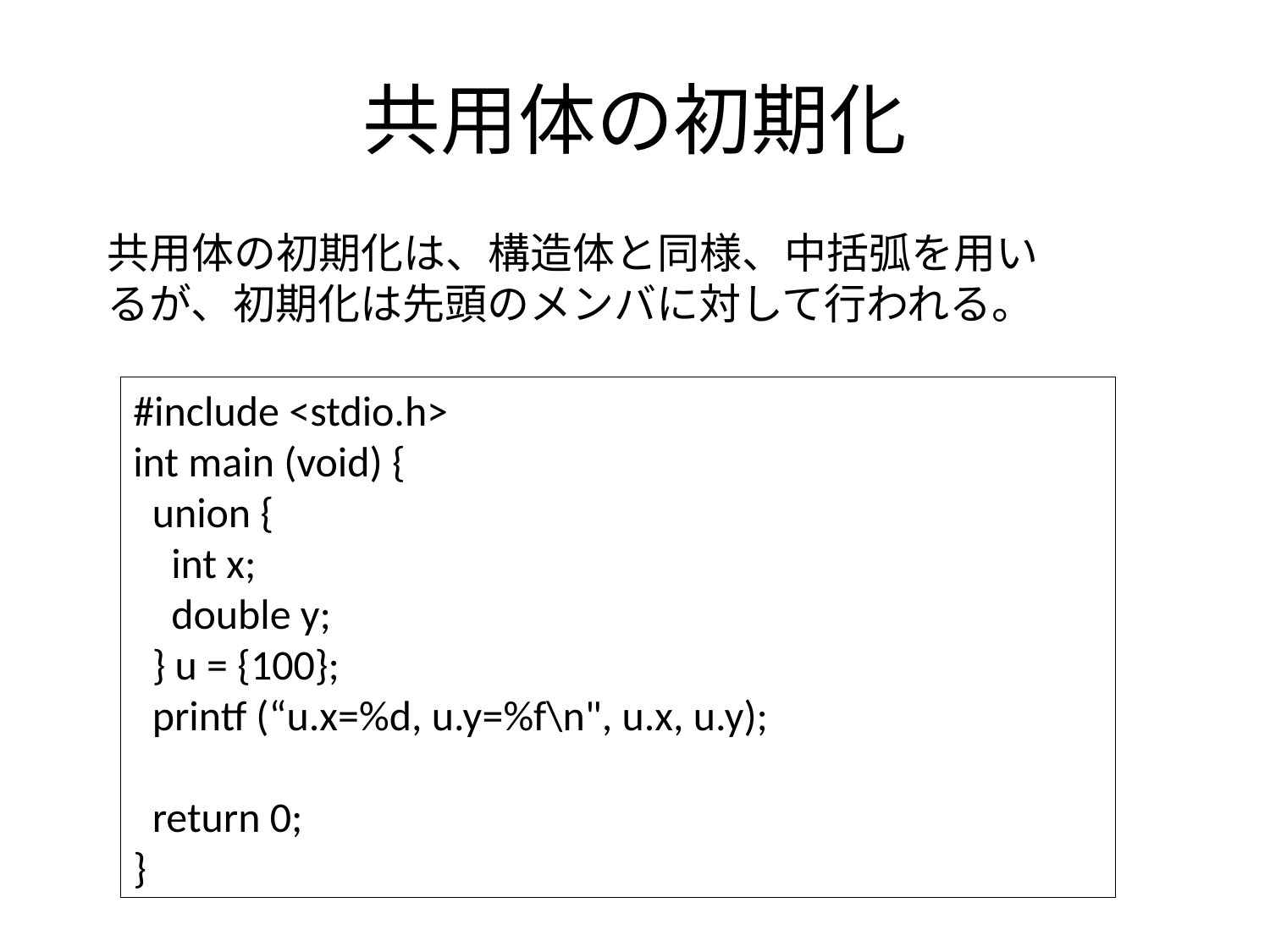

# 共用体の初期化
共用体の初期化は、構造体と同様、中括弧を用いるが、初期化は先頭のメンバに対して行われる。
#include <stdio.h>
int main (void) {
  union {
    int x;
    double y;
  } u = {100};
  printf (“u.x=%d, u.y=%f\n", u.x, u.y);
  return 0;
}